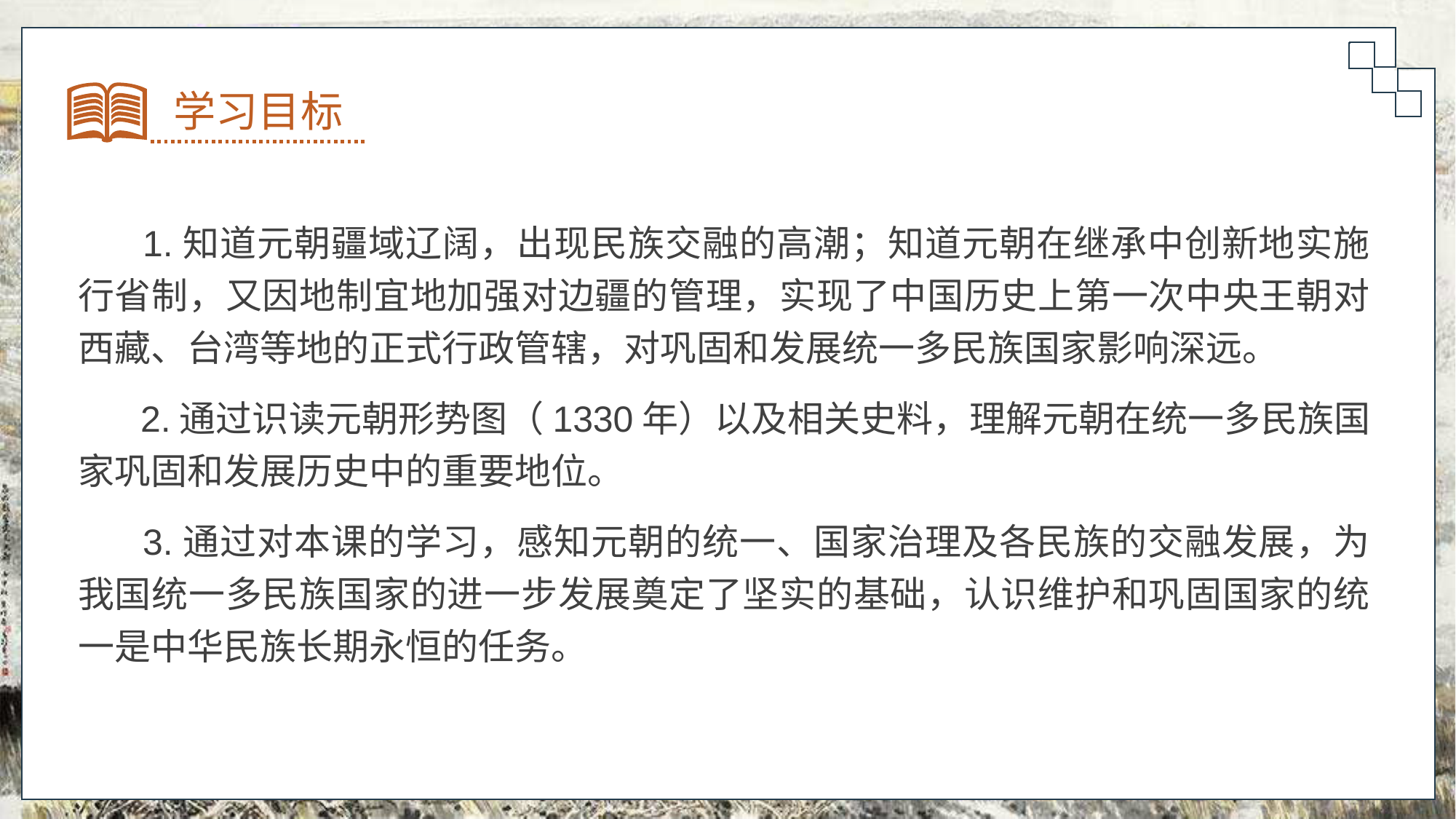

学习目标

   1.知道元朝疆域辽阔，出现民族交融的高潮；知道元朝在继承中创新地实施行省制，又因地制宜地加强对边疆的管理，实现了中国历史上第一次中央王朝对西藏、台湾等地的正式行政管辖，对巩固和发展统一多民族国家影响深远。
   2.通过识读元朝形势图（1330年）以及相关史料，理解元朝在统一多民族国家巩固和发展历史中的重要地位。
   3.通过对本课的学习，感知元朝的统一、国家治理及各民族的交融发展，为我国统一多民族国家的进一步发展奠定了坚实的基础，认识维护和巩固国家的统一是中华民族长期永恒的任务。